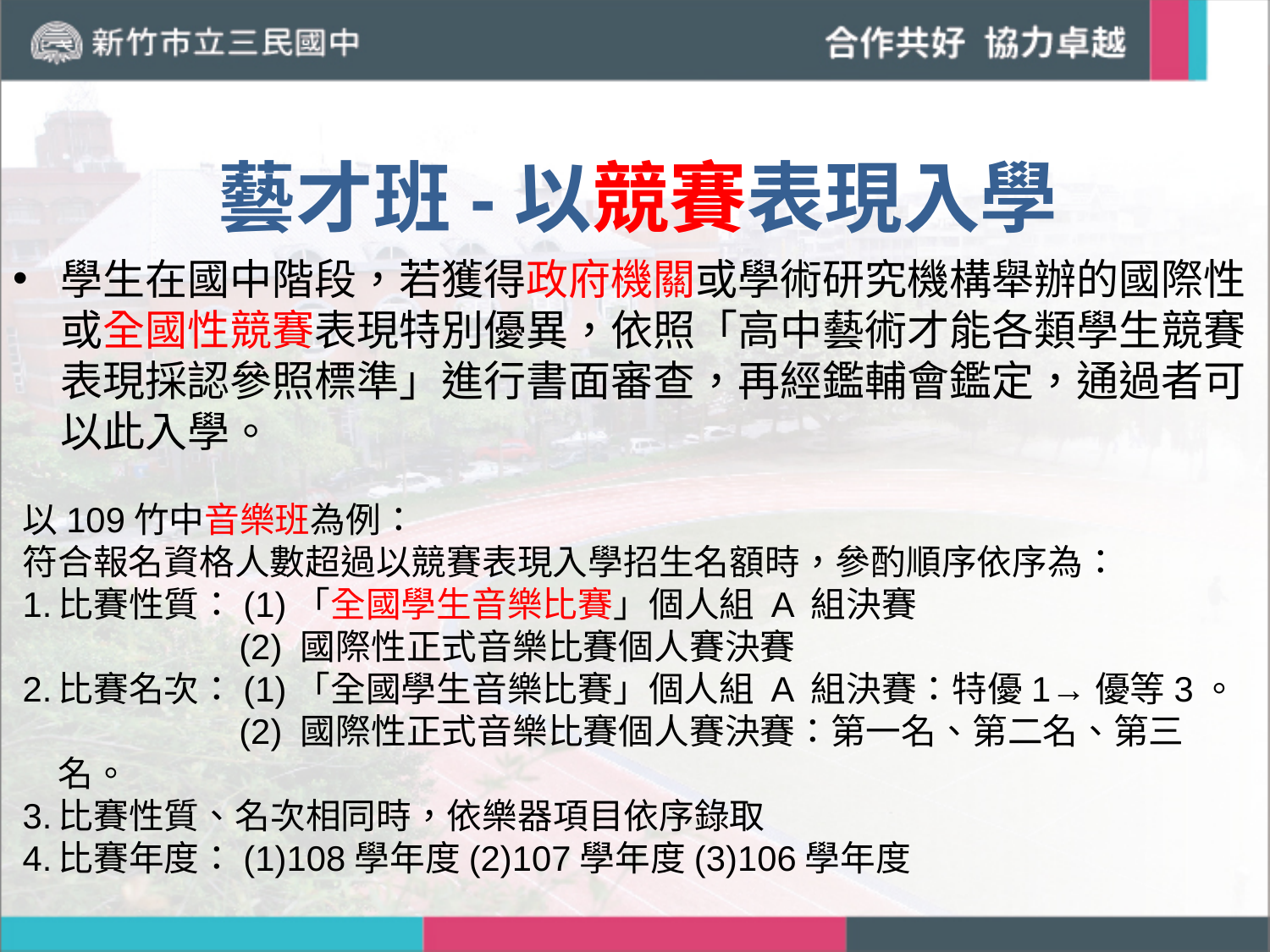

# 藝才班-以競賽表現入學
學生在國中階段，若獲得政府機關或學術研究機構舉辦的國際性或全國性競賽表現特別優異，依照「高中藝術才能各類學生競賽表現採認參照標準」進行書面審查，再經鑑輔會鑑定，通過者可以此入學。
以109竹中音樂班為例：
符合報名資格人數超過以競賽表現入學招生名額時，參酌順序依序為：
比賽性質：(1)「全國學生音樂比賽」個人組 A 組決賽
                      (2) 國際性正式音樂比賽個人賽決賽
比賽名次：(1)「全國學生音樂比賽」個人組 A 組決賽：特優1→優等3。
                      (2) 國際性正式音樂比賽個人賽決賽：第一名、第二名、第三名。
比賽性質、名次相同時，依樂器項目依序錄取
比賽年度：(1)108學年度(2)107學年度(3)106學年度